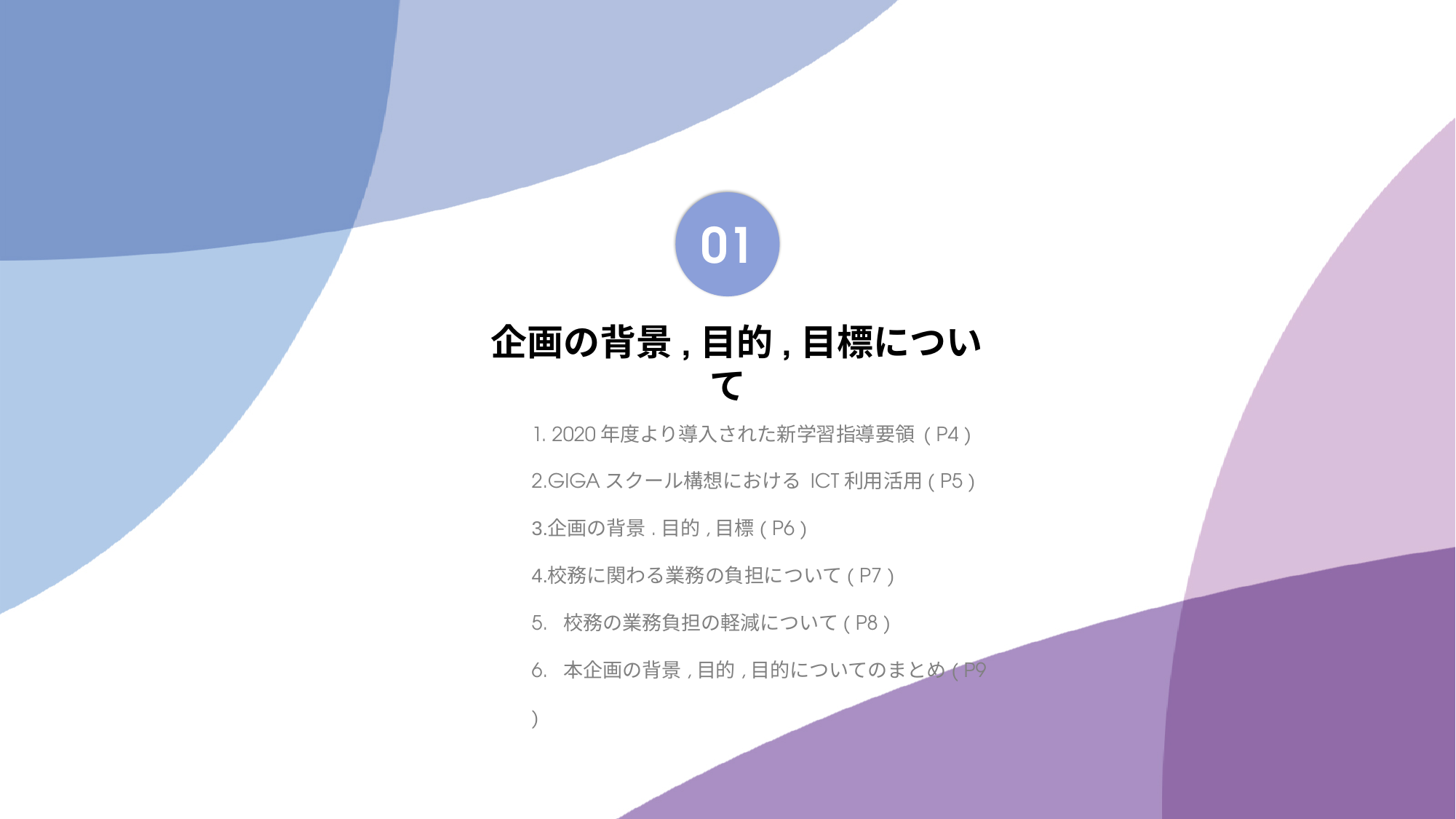

01
 企画の背景,目的,目標について
 2020年度より導入された新学習指導要領 ( P4 )
GIGAスクール構想における ICT利用活用( P5 )
企画の背景.目的,目標( P6 )
校務に関わる業務の負担について( P7 )
5.  校務の業務負担の軽減について( P8 )
6.  本企画の背景,目的,目的についてのまとめ( P9 )